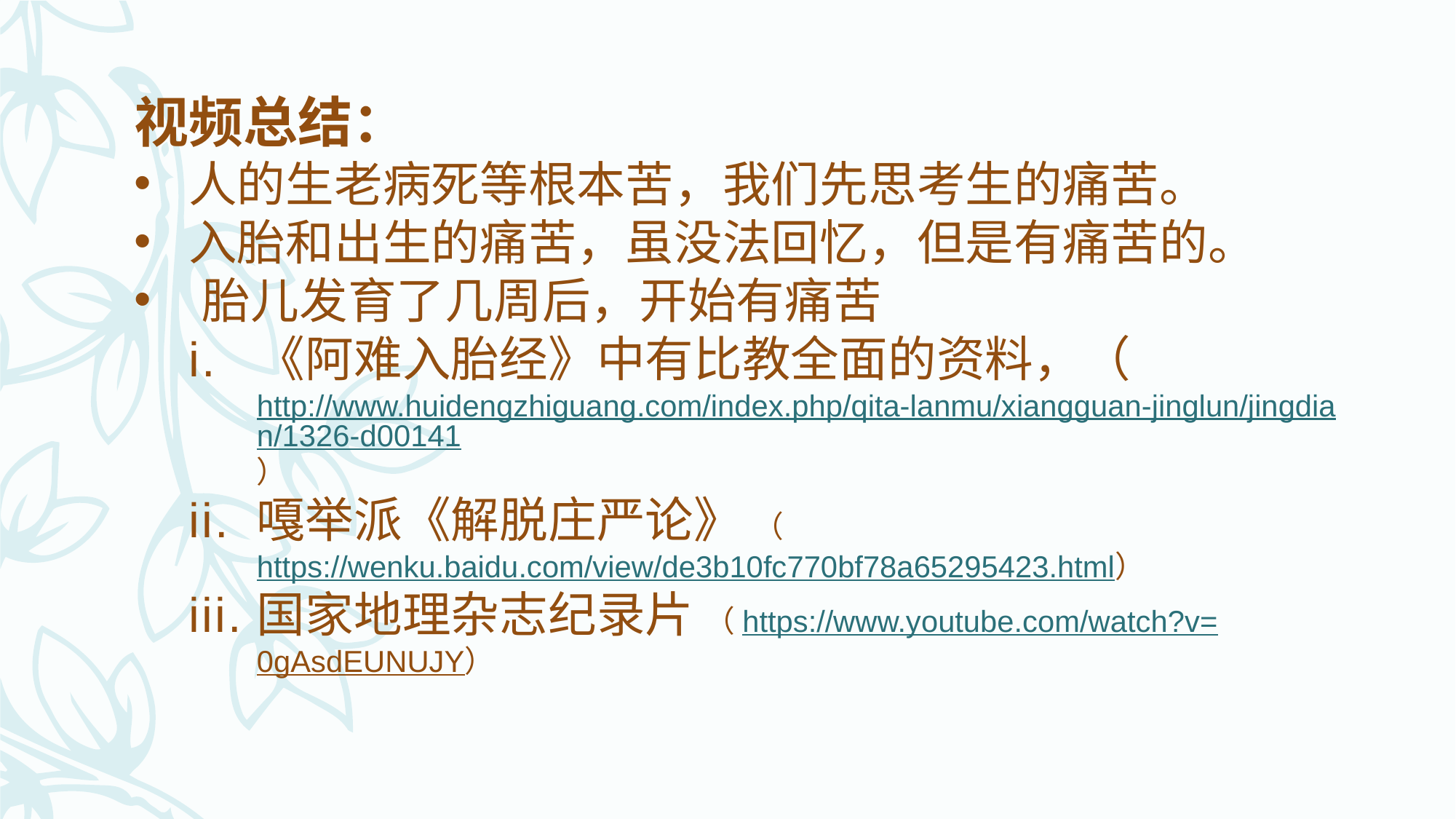

视频总结：
人的生老病死等根本苦，我们先思考生的痛苦。
入胎和出生的痛苦，虽没法回忆，但是有痛苦的。
胎儿发育了几周后，开始有痛苦
《阿难入胎经》中有比教全面的资料，（http://www.huidengzhiguang.com/index.php/qita-lanmu/xiangguan-jinglun/jingdian/1326-d00141）
嘎举派《解脱庄严论》 （https://wenku.baidu.com/view/de3b10fc770bf78a65295423.html）
国家地理杂志纪录片 （https://www.youtube.com/watch?v=0gAsdEUNUJY）